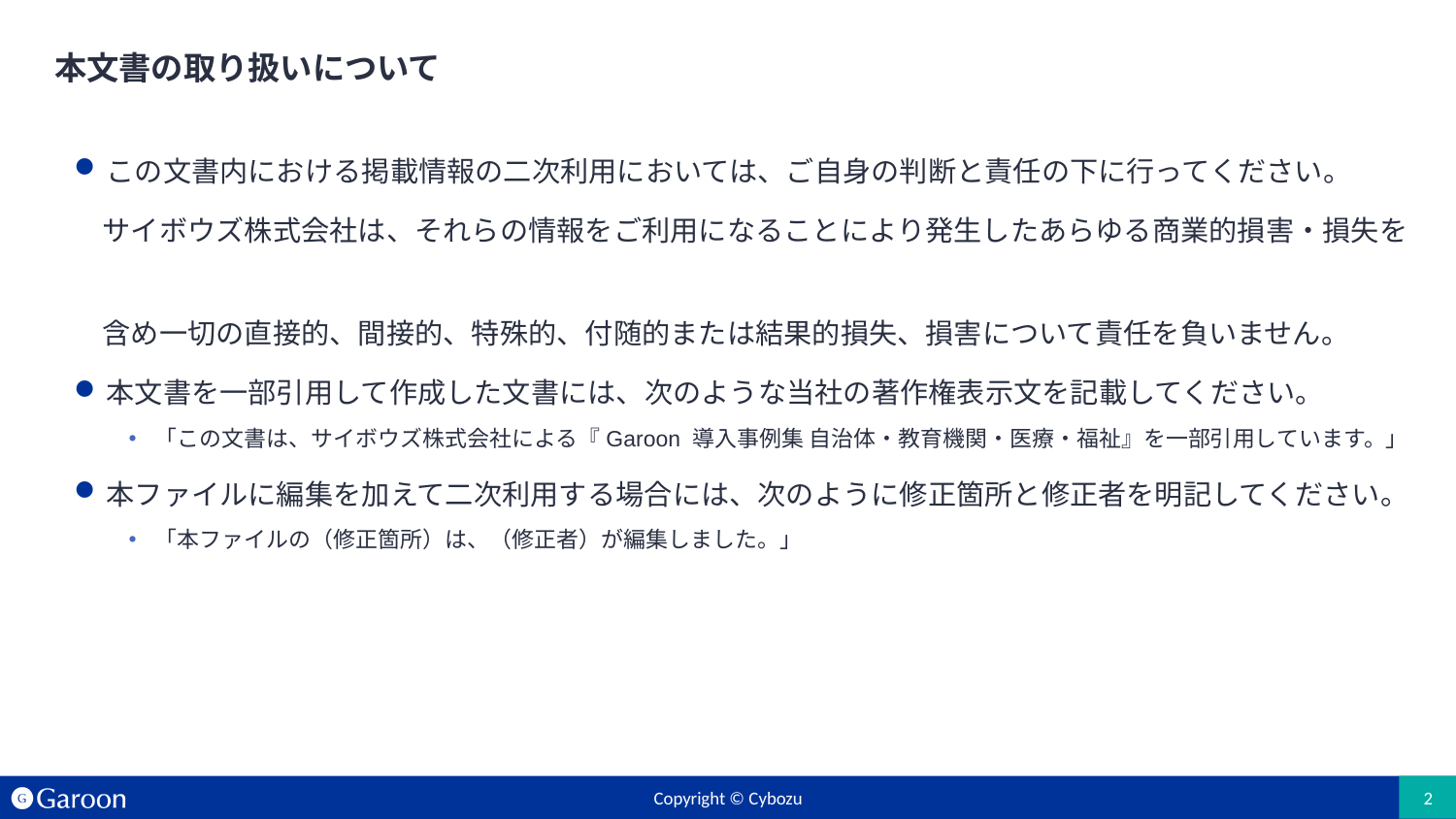

# 本文書の取り扱いについて
この文書内における掲載情報の二次利用においては、ご自身の判断と責任の下に行ってください。
　サイボウズ株式会社は、それらの情報をご利用になることにより発生したあらゆる商業的損害・損失を
　含め一切の直接的、間接的、特殊的、付随的または結果的損失、損害について責任を負いません。
本文書を一部引用して作成した文書には、次のような当社の著作権表示文を記載してください。
「この文書は、サイボウズ株式会社による『Garoon 導入事例集 自治体・教育機関・医療・福祉』を一部引用しています。」
本ファイルに編集を加えて二次利用する場合には、次のように修正箇所と修正者を明記してください。
「本ファイルの（修正箇所）は、（修正者）が編集しました。」